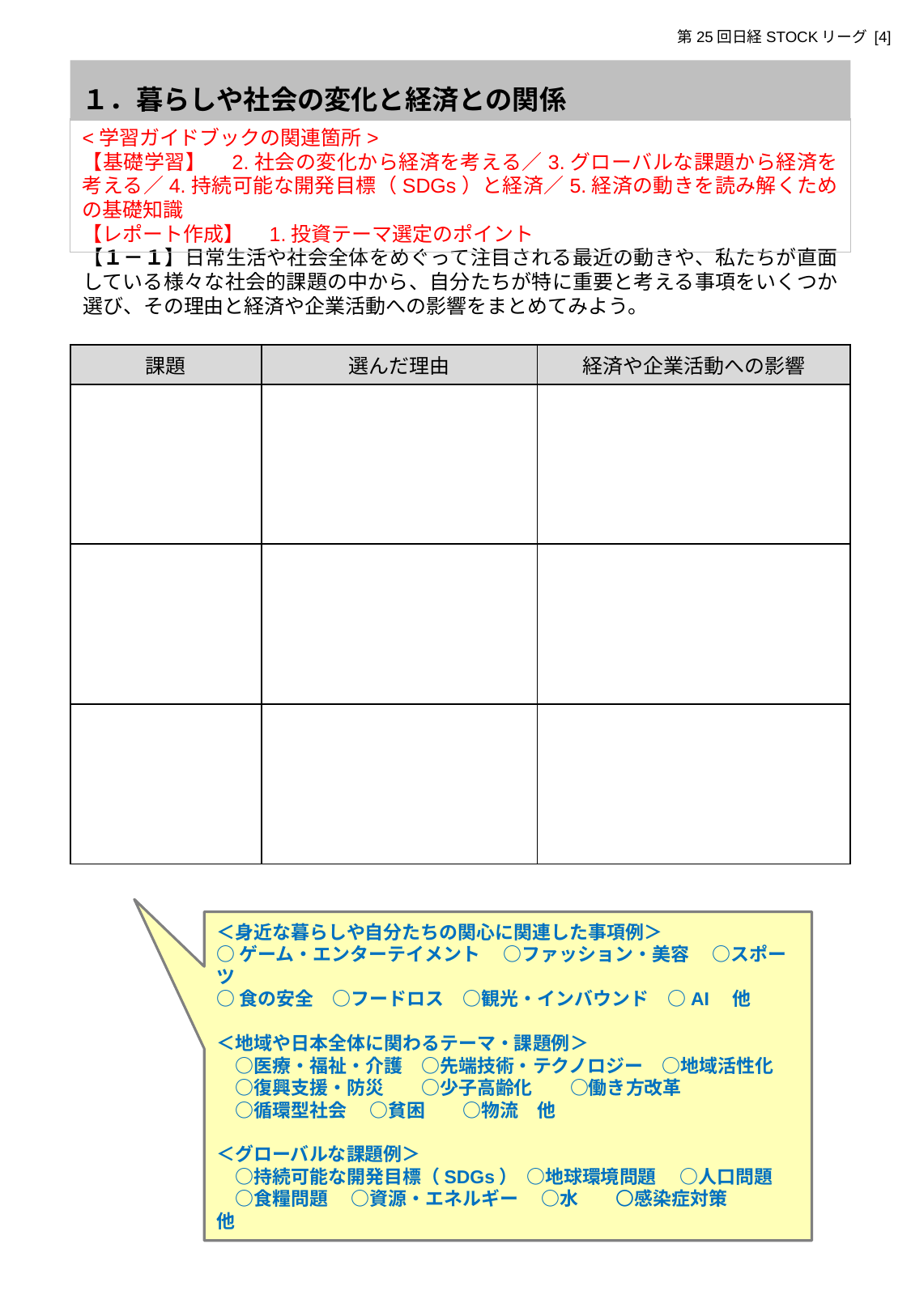

１．暮らしや社会の変化と経済との関係
<学習ガイドブックの関連箇所>
【基礎学習】　2.社会の変化から経済を考える／3.グローバルな課題から経済を考える／4.持続可能な開発目標（SDGs）と経済／5.経済の動きを読み解くための基礎知識
【レポート作成】　1.投資テーマ選定のポイント
【１－１】日常生活や社会全体をめぐって注目される最近の動きや、私たちが直面している様々な社会的課題の中から、自分たちが特に重要と考える事項をいくつか選び、その理由と経済や企業活動への影響をまとめてみよう。
| 課題 | 選んだ理由 | 経済や企業活動への影響 |
| --- | --- | --- |
|  |  |  |
|  |  |  |
|  |  |  |
＜身近な暮らしや自分たちの関心に関連した事項例＞
○ゲーム・エンターテイメント　 ○ファッション・美容　 ○スポーツ
○食の安全　○フードロス　○観光・インバウンド　○AI　他

＜地域や日本全体に関わるテーマ・課題例＞
　○医療・福祉・介護　○先端技術・テクノロジー　○地域活性化
　○復興支援・防災　　○少子高齢化　　○働き方改革
　○循環型社会　 ○貧困　　○物流　他

＜グローバルな課題例＞
　○持続可能な開発目標（SDGs）  ○地球環境問題 　○人口問題
　○食糧問題　 ○資源・エネルギー 　○水　　〇感染症対策　　　他